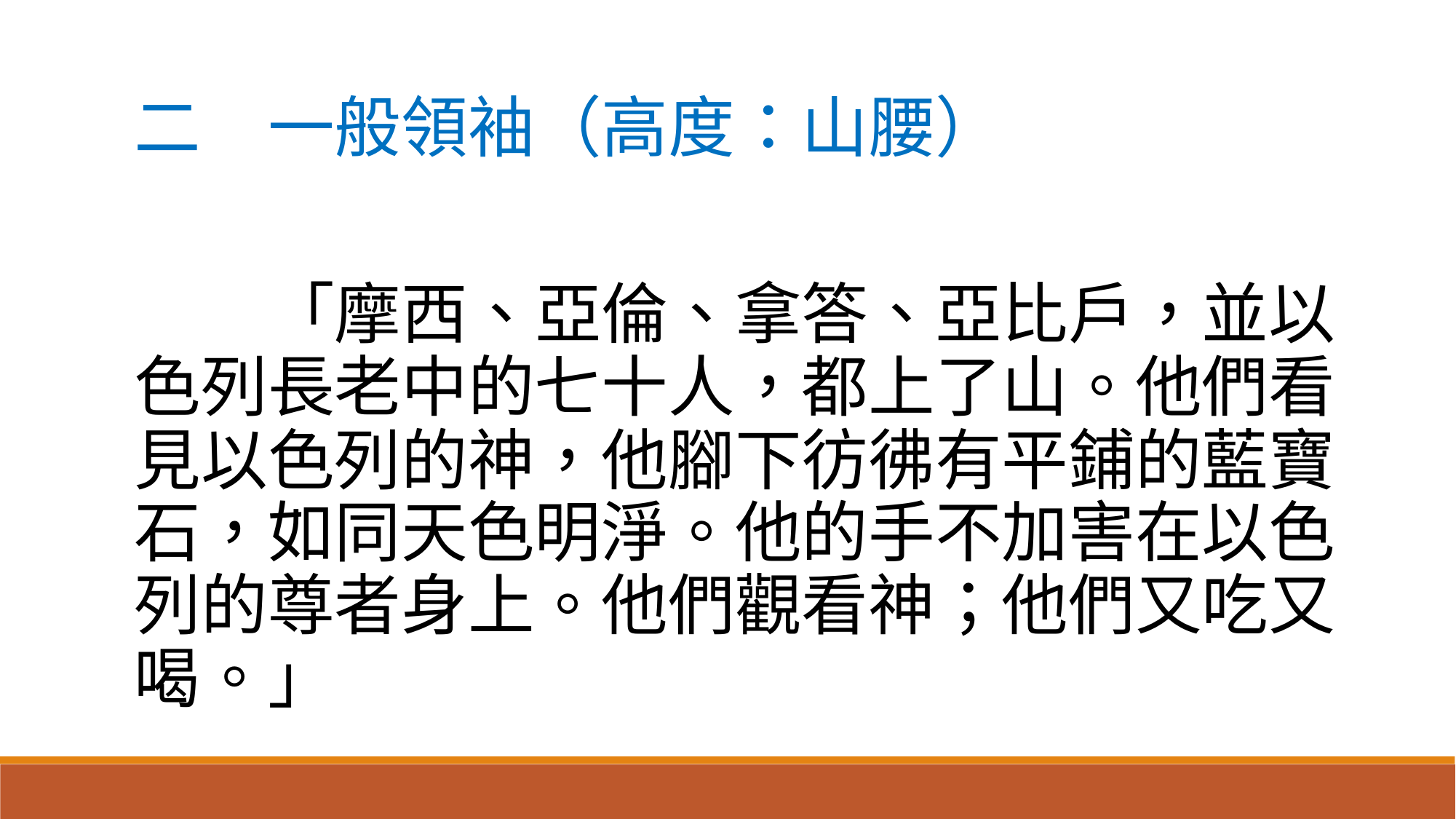

二　一般領袖（高度：山腰）

　　「摩西、亞倫、拿答、亞比戶，並以色列長老中的七十人，都上了山。他們看見以色列的神，他腳下彷彿有平鋪的藍寶石，如同天色明淨。他的手不加害在以色列的尊者身上。他們觀看神；他們又吃又喝。」